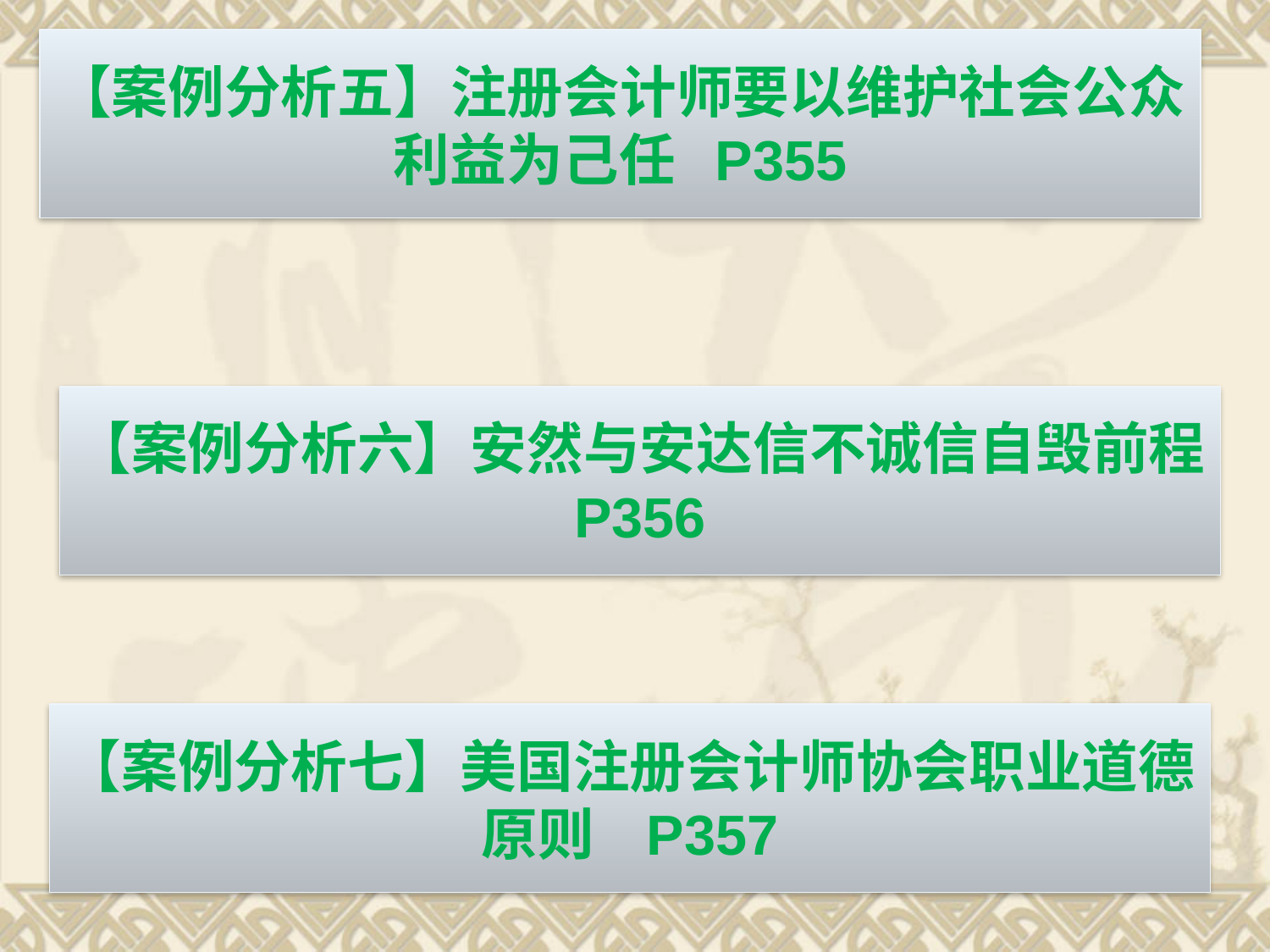

【案例分析五】注册会计师要以维护社会公众利益为己任  P355
【案例分析六】安然与安达信不诚信自毁前程
P356
【案例分析七】美国注册会计师协会职业道德原则   P357